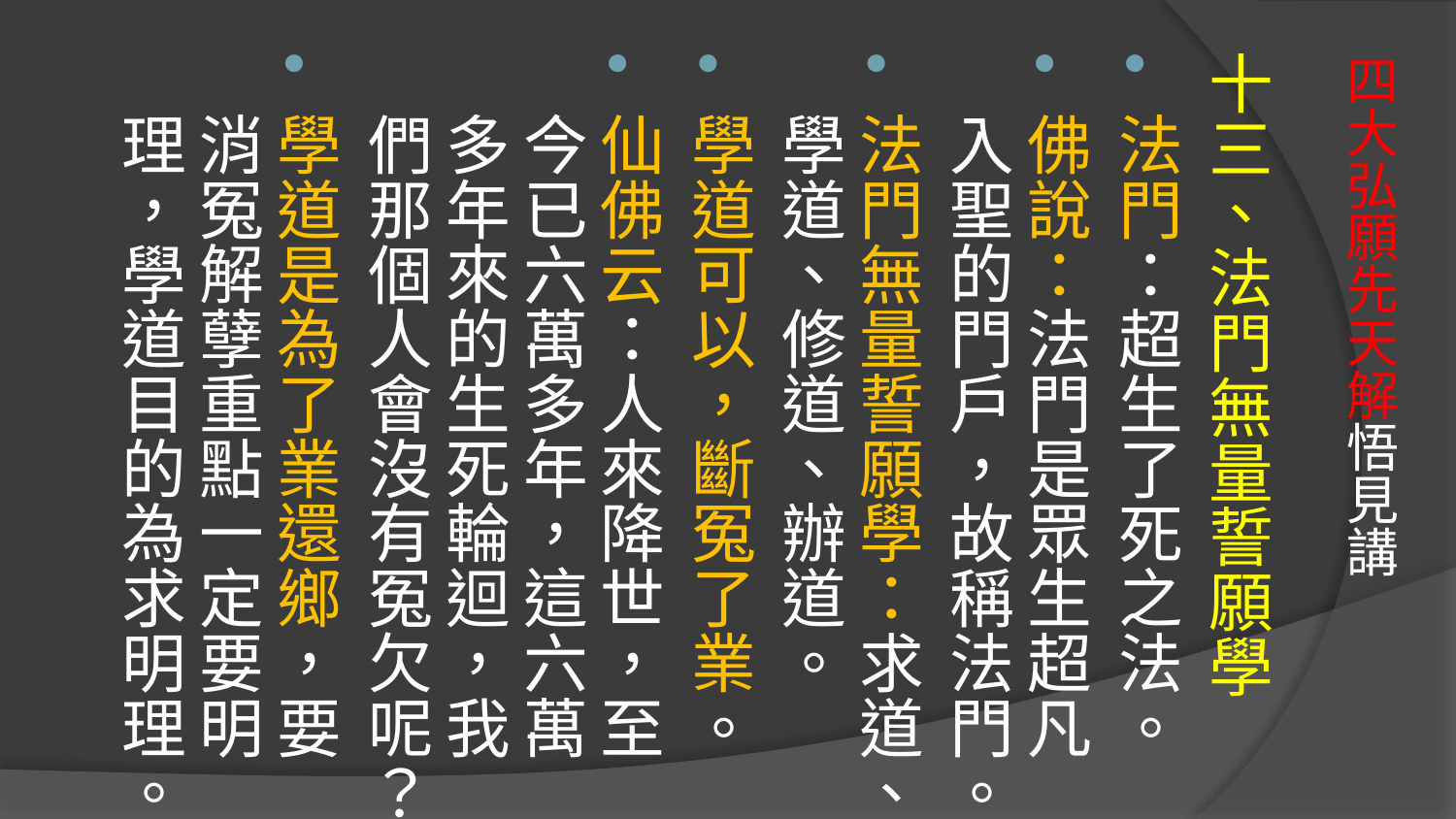

十三、法門無量誓願學
法門：超生了死之法。
佛說：法門是眾生超凡入聖的門戶，故稱法門。
法門無量誓願學：求道、學道、修道、辦道。
學道可以，斷冤了業。
仙佛云：人來降世，至今已六萬多年，這六萬多年來的生死輪迴，我們那個人會沒有冤欠呢？
學道是為了業還鄉，要消冤解孽重點一定要明理，學道目的為求明理。
# 四大弘願先天解悟見講